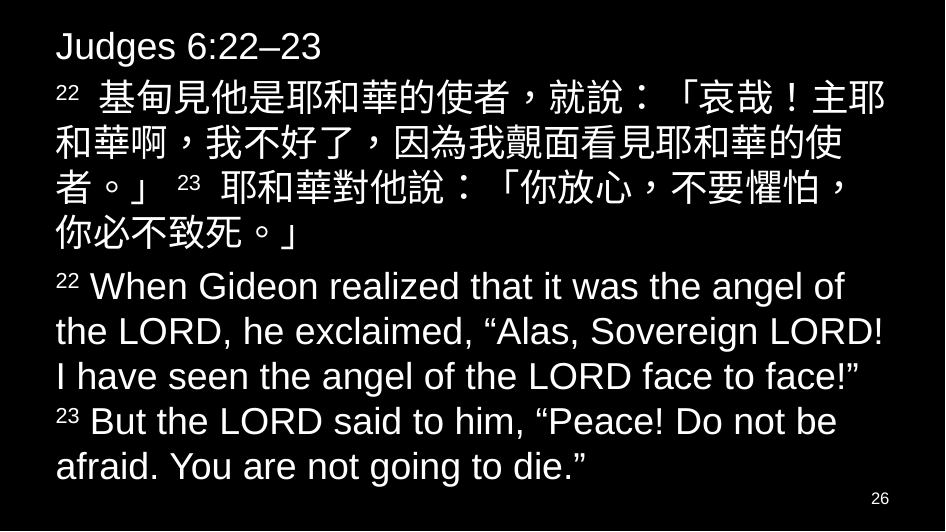

Judges 6:22–23
22 基甸見他是耶和華的使者，就說：「哀哉！主耶和華啊，我不好了，因為我覿面看見耶和華的使者。」23 耶和華對他說：「你放心，不要懼怕，你必不致死。」
22 When Gideon realized that it was the angel of the Lord, he exclaimed, “Alas, Sovereign Lord! I have seen the angel of the Lord face to face!” 23 But the Lord said to him, “Peace! Do not be afraid. You are not going to die.”

26